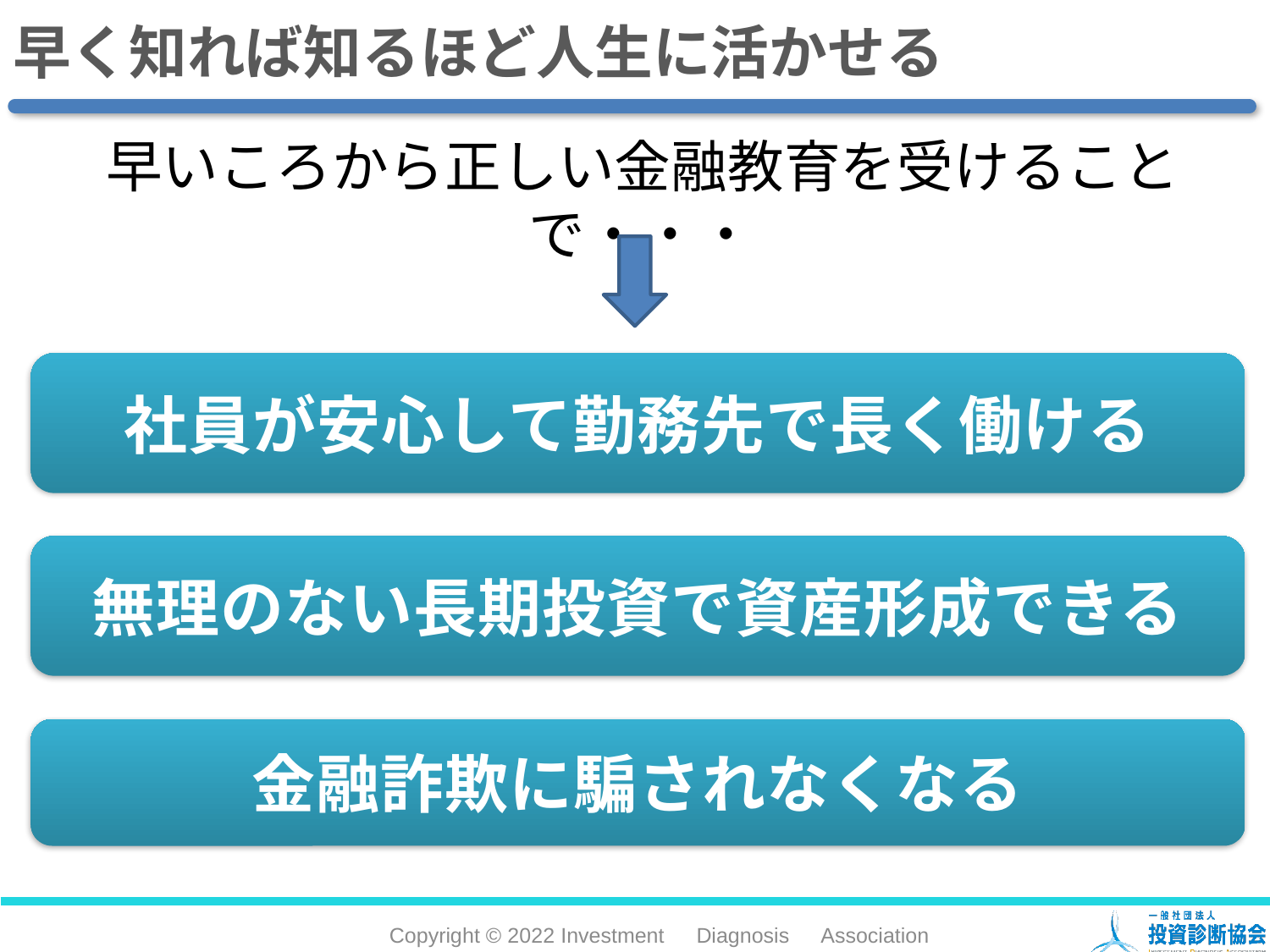

早く知れば知るほど人生に活かせる
早いころから正しい金融教育を受けることで・・・

社員が安心して勤務先で長く働ける
無理のない長期投資で資産形成できる
金融詐欺に騙されなくなる